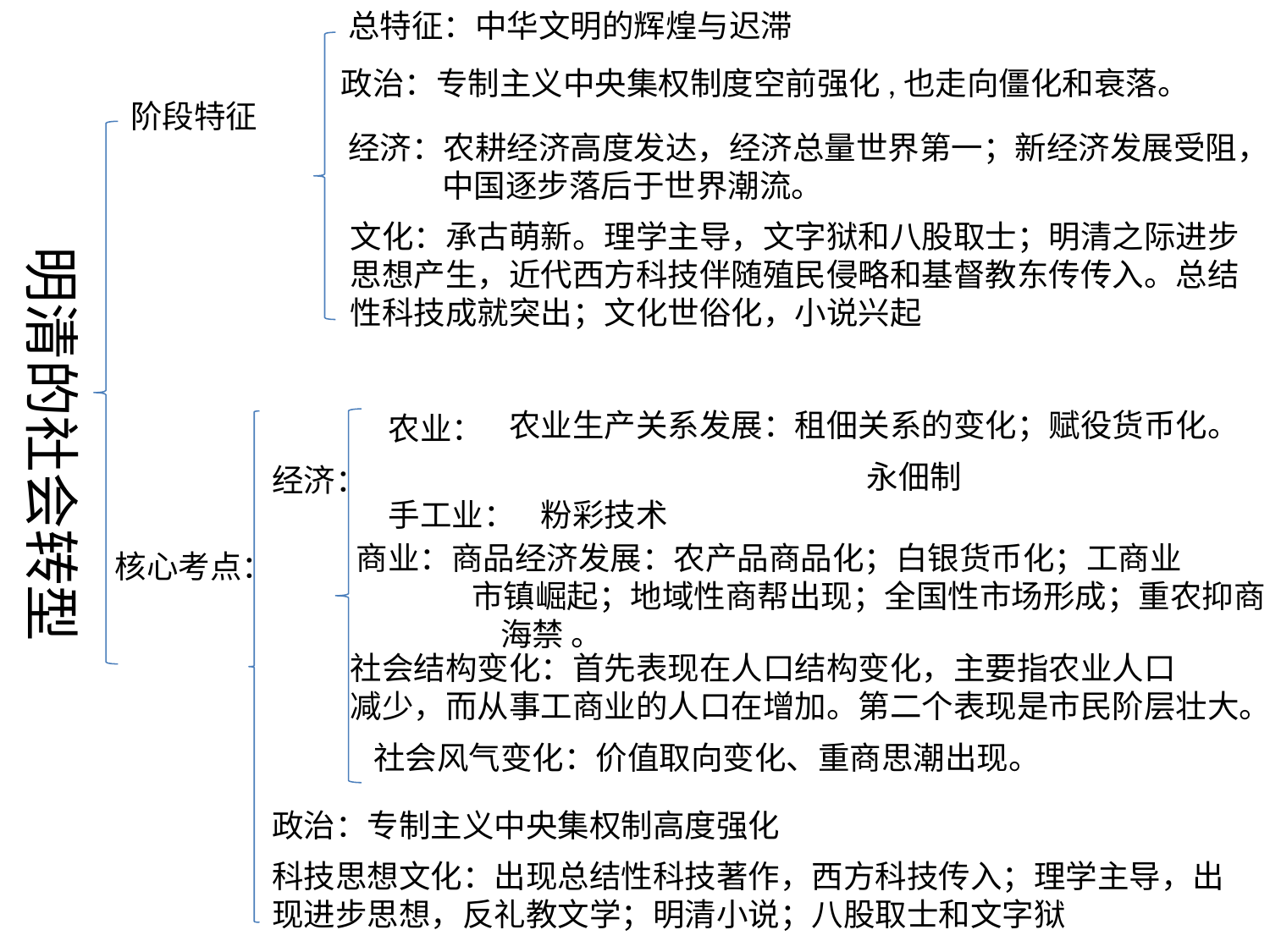

总特征：中华文明的辉煌与迟滞

政治：专制主义中央集权制度空前强化,也走向僵化和衰落。
阶段特征

经济：农耕经济高度发达，经济总量世界第一；新经济发展受阻，
            中国逐步落后于世界潮流。
文化：承古萌新。理学主导，文字狱和八股取士；明清之际进步
思想产生，近代西方科技伴随殖民侵略和基督教东传传入。总结
性科技成就突出；文化世俗化，小说兴起
明清的社会转型
农业生产关系发展：租佃关系的变化；赋役货币化。
农业：

永佃制
经济：
手工业：
粉彩技术
商业：商品经济发展：农产品商品化；白银货币化；工商业
               市镇崛起；地域性商帮出现；全国性市场形成；重农抑商
                   海禁 。
核心考点：
社会结构变化：首先表现在人口结构变化，主要指农业人口
减少，而从事工商业的人口在增加。第二个表现是市民阶层壮大。
社会风气变化：价值取向变化、重商思潮出现。
政治：专制主义中央集权制高度强化
科技思想文化：出现总结性科技著作，西方科技传入；理学主导，出现进步思想，反礼教文学；明清小说；八股取士和文字狱